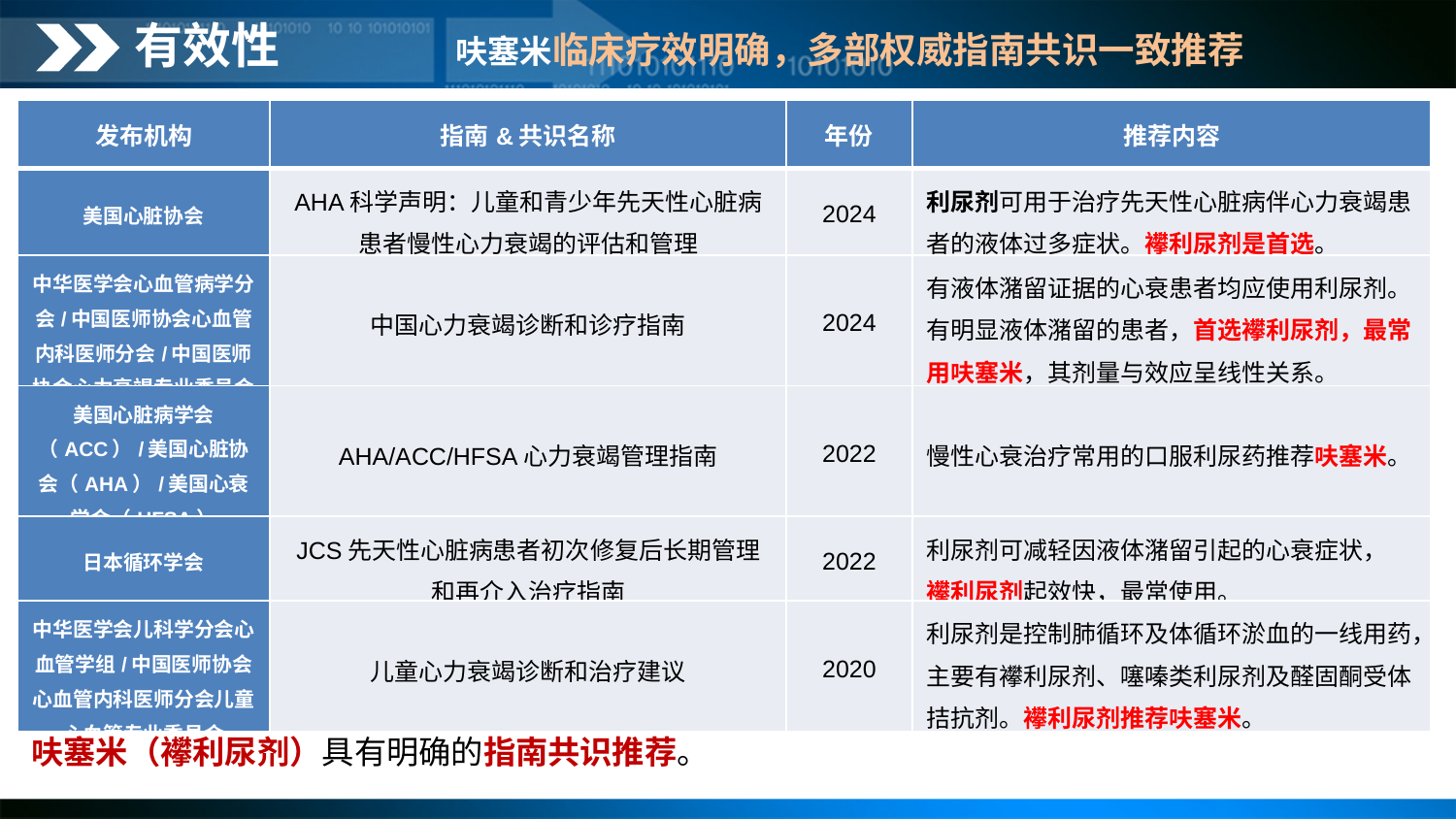

有效性
呋塞米临床疗效明确，多部权威指南共识一致推荐

| 发布机构 | 指南&共识名称 | 年份 | 推荐内容 |
| --- | --- | --- | --- |
| 美国心脏协会 | AHA科学声明：儿童和青少年先天性心脏病患者慢性心力衰竭的评估和管理 | 2024 | 利尿剂可用于治疗先天性心脏病伴心力衰竭患者的液体过多症状。襻利尿剂是首选。 |
| 中华医学会心血管病学分会/中国医师协会心血管内科医师分会/中国医师协会心力衰竭专业委员会 | 中国心力衰竭诊断和诊疗指南 | 2024 | 有液体潴留证据的心衰患者均应使用利尿剂。有明显液体潴留的患者，首选襻利尿剂，最常用呋塞米，其剂量与效应呈线性关系。 |
| 美国心脏病学会（ACC）/美国心脏协会（AHA）/美国心衰学会（HFSA） | AHA/ACC/HFSA心力衰竭管理指南 | 2022 | 慢性心衰治疗常用的口服利尿药推荐呋塞米。 |
| 日本循环学会 | JCS先天性心脏病患者初次修复后长期管理和再介入治疗指南 | 2022 | 利尿剂可减轻因液体潴留引起的心衰症状， 襻利尿剂起效快，最常使用。 |
| 中华医学会儿科学分会心血管学组/中国医师协会心血管内科医师分会儿童心血管专业委员会 | 儿童心力衰竭诊断和治疗建议 | 2020 | 利尿剂是控制肺循环及体循环淤血的一线用药，主要有襻利尿剂、噻嗪类利尿剂及醛固酮受体拮抗剂。襻利尿剂推荐呋塞米。 |
呋塞米（襻利尿剂）具有明确的指南共识推荐。